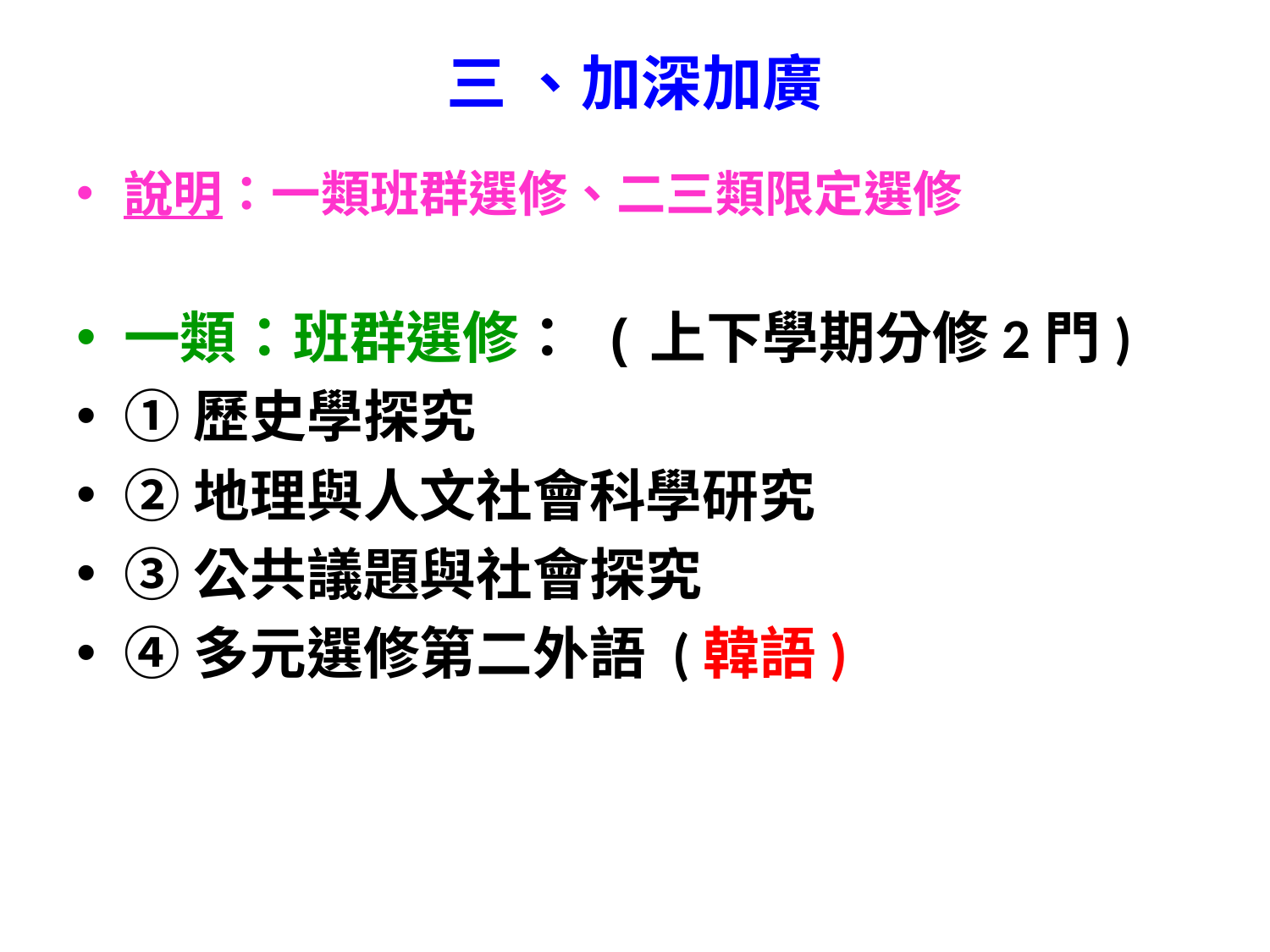

# 三 、加深加廣
說明：一類班群選修、二三類限定選修

一類：班群選修： (上下學期分修2門)
①歷史學探究
②地理與人文社會科學研究
③公共議題與社會探究
④多元選修第二外語 (韓語)